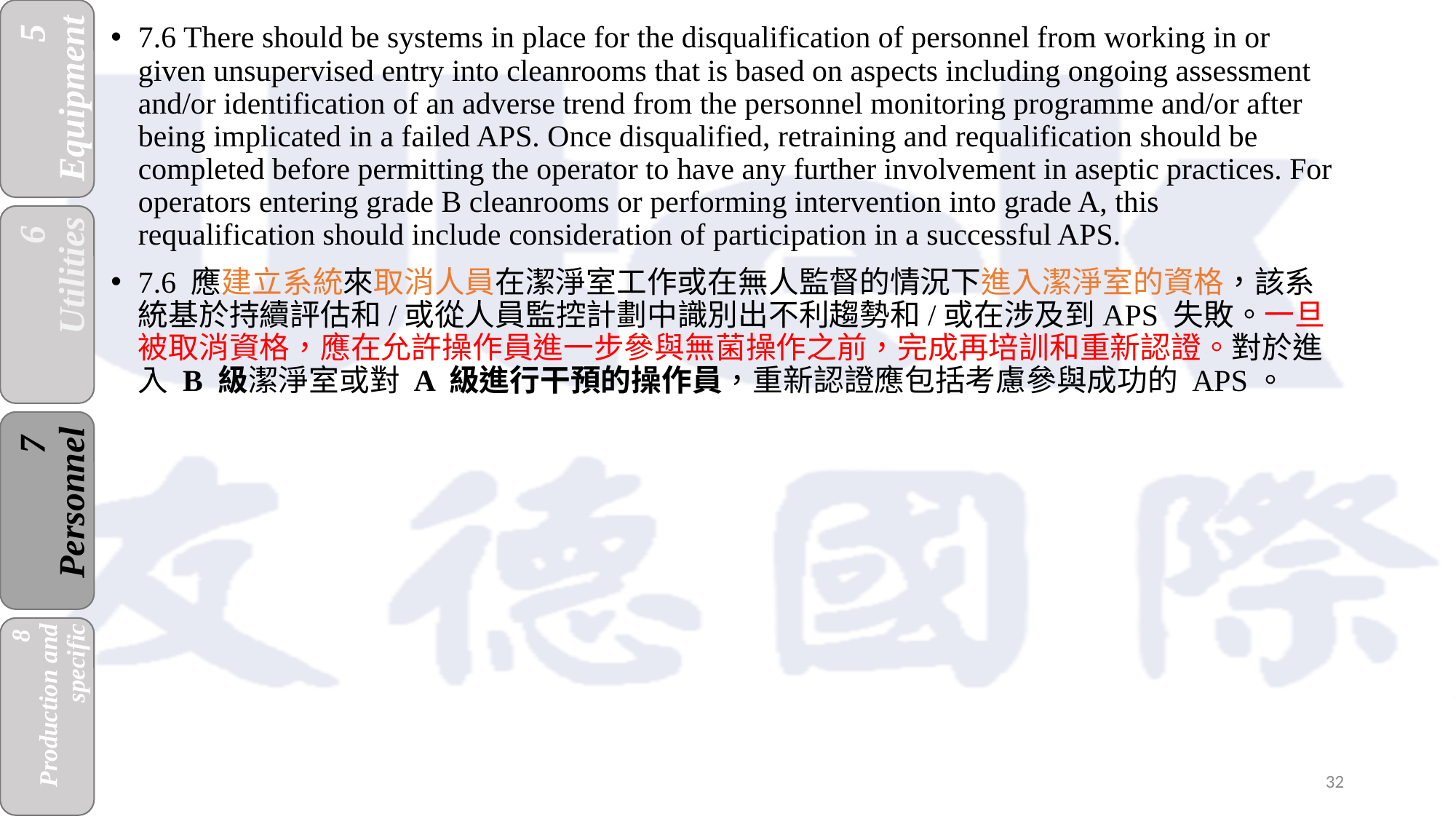

7.6 There should be systems in place for the disqualification of personnel from working in or given unsupervised entry into cleanrooms that is based on aspects including ongoing assessment and/or identification of an adverse trend from the personnel monitoring programme and/or after being implicated in a failed APS. Once disqualified, retraining and requalification should be completed before permitting the operator to have any further involvement in aseptic practices. For operators entering grade B cleanrooms or performing intervention into grade A, this requalification should include consideration of participation in a successful APS.
7.6 應建立系統來取消人員在潔淨室工作或在無人監督的情況下進入潔淨室的資格，該系統基於持續評估和/或從人員監控計劃中識別出不利趨勢和/或在涉及到APS 失敗。一旦被取消資格，應在允許操作員進一步參與無菌操作之前，完成再培訓和重新認證。對於進入 B 級潔淨室或對 A 級進行干預的操作員，重新認證應包括考慮參與成功的 APS。
32